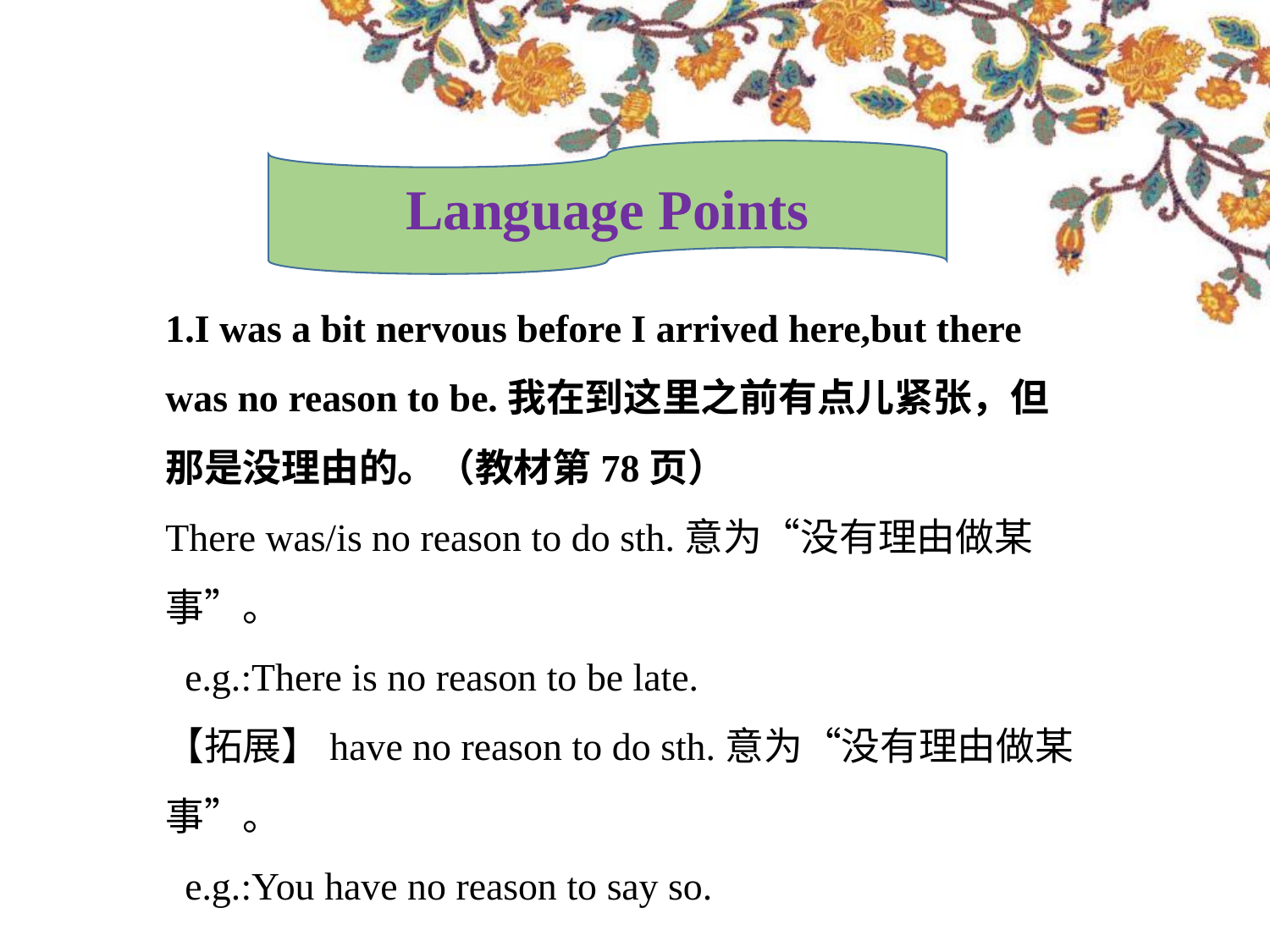

Language Points
1.I was a bit nervous before I arrived here,but there was no reason to be.我在到这里之前有点儿紧张，但那是没理由的。（教材第78页）
There was/is no reason to do sth.意为“没有理由做某事”。
  e.g.:There is no reason to be late.
【拓展】have no reason to do sth.意为“没有理由做某事”。
  e.g.:You have no reason to say so.